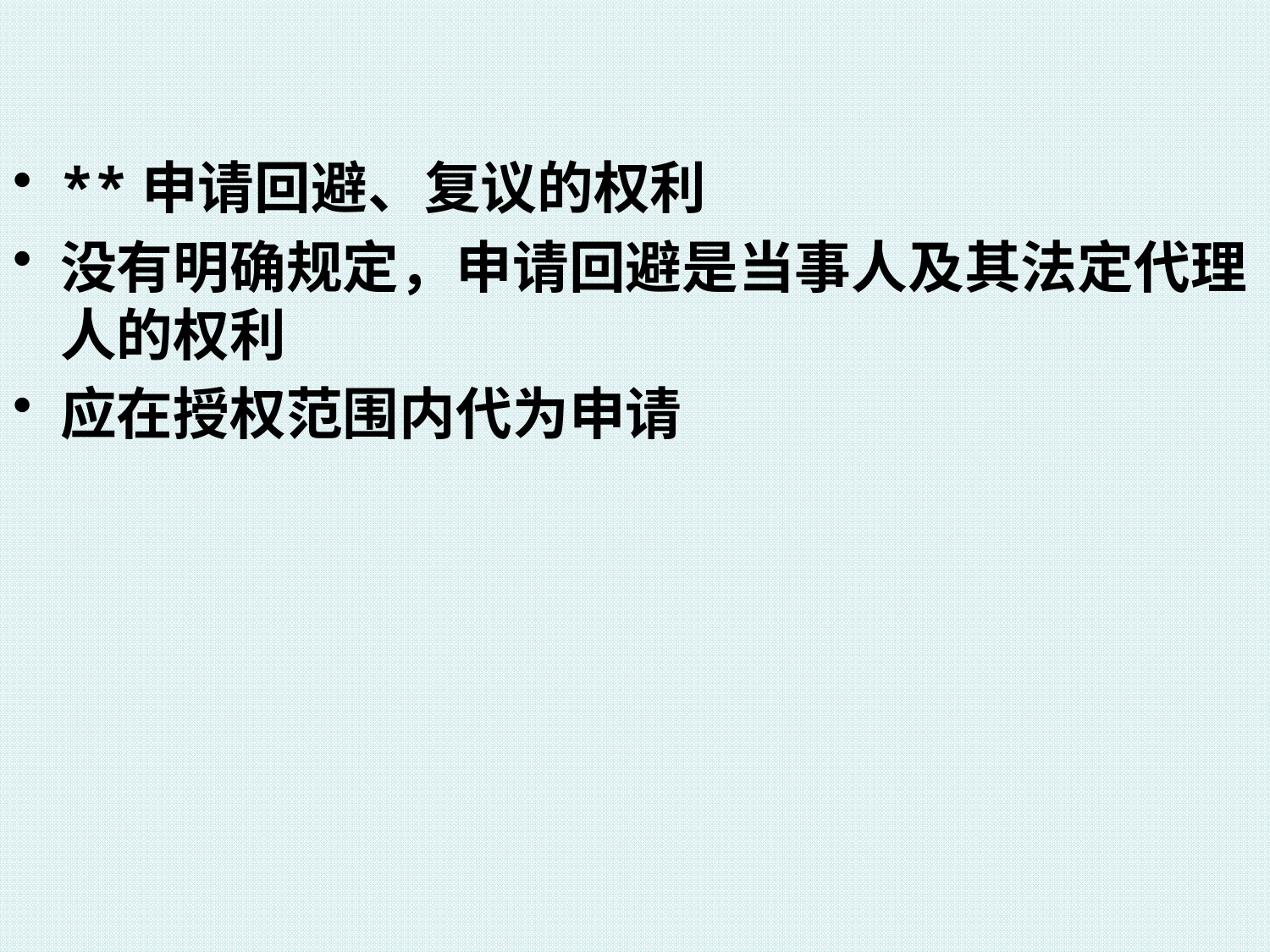

**申请回避、复议的权利
没有明确规定，申请回避是当事人及其法定代理人的权利
应在授权范围内代为申请